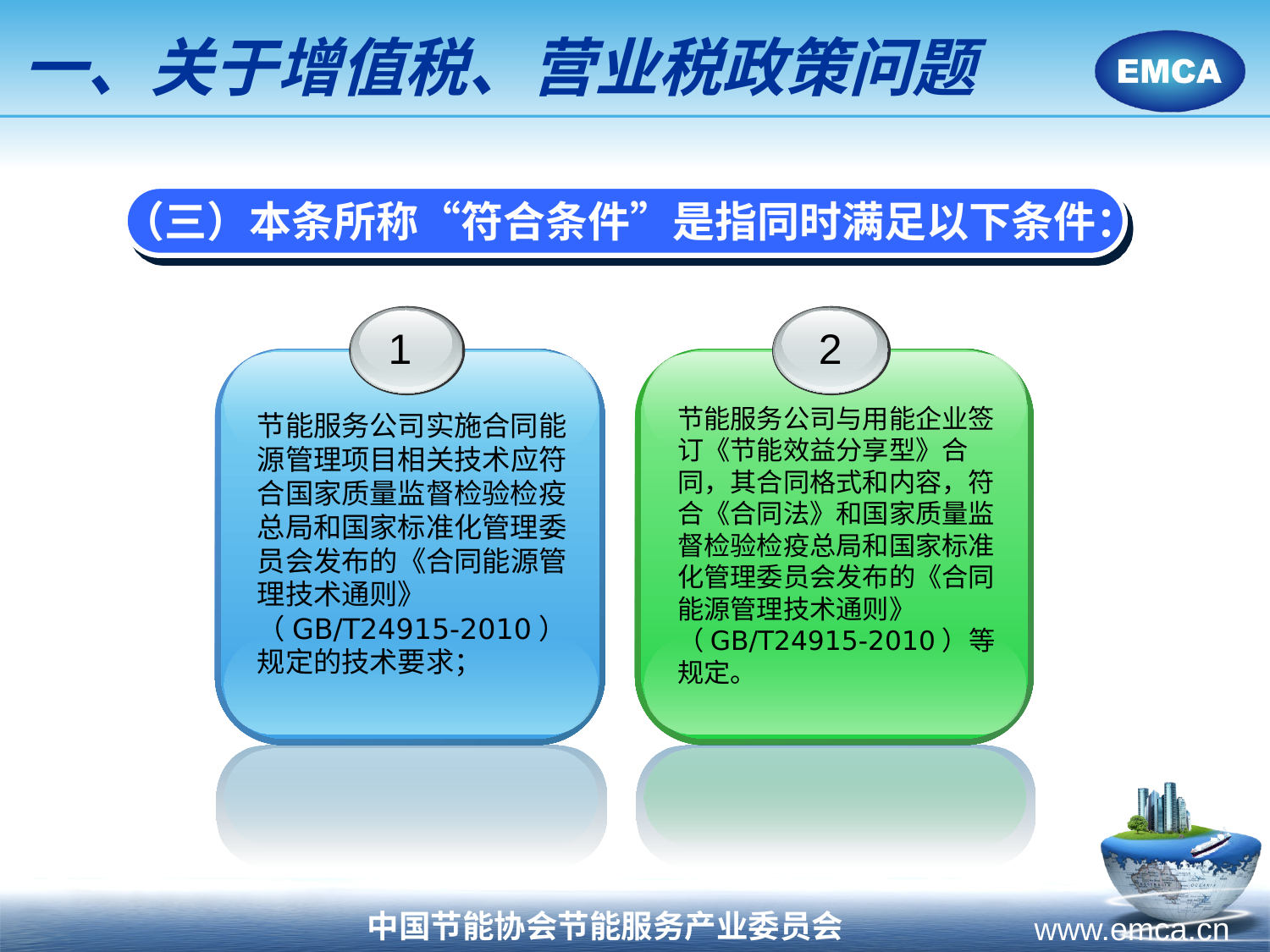

一、关于增值税、营业税政策问题

 （三）本条所称“符合条件”是指同时满足以下条件：
1
2
节能服务公司与用能企业签订《节能效益分享型》合同，其合同格式和内容，符合《合同法》和国家质量监督检验检疫总局和国家标准化管理委员会发布的《合同能源管理技术通则》
（GB/T24915-2010）等规定。
节能服务公司实施合同能源管理项目相关技术应符合国家质量监督检验检疫总局和国家标准化管理委员会发布的《合同能源管理技术通则》
（GB/T24915-2010）规定的技术要求；